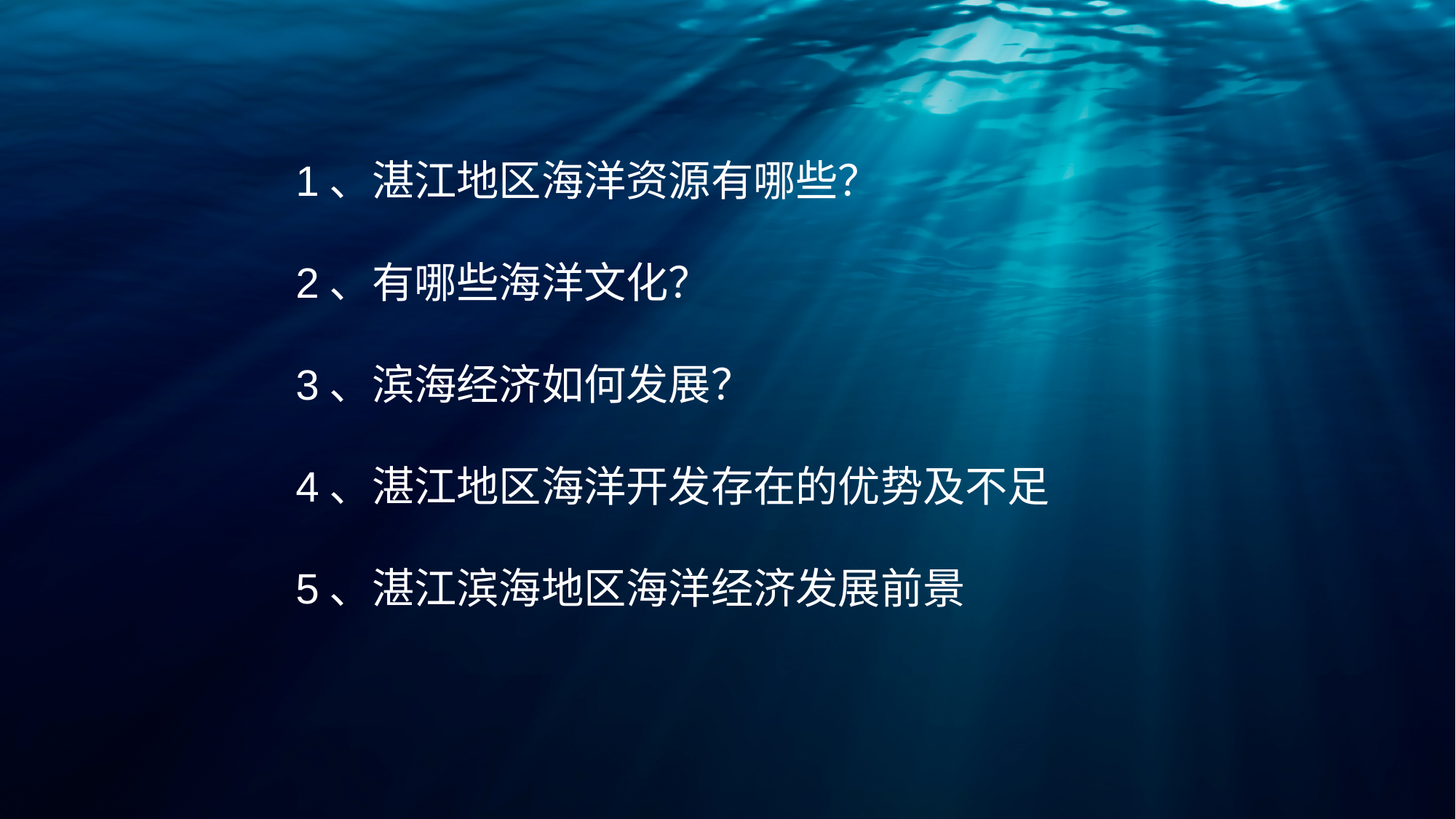

1、湛江地区海洋资源有哪些？

2、有哪些海洋文化？

3、滨海经济如何发展？

4、湛江地区海洋开发存在的优势及不足

5、湛江滨海地区海洋经济发展前景